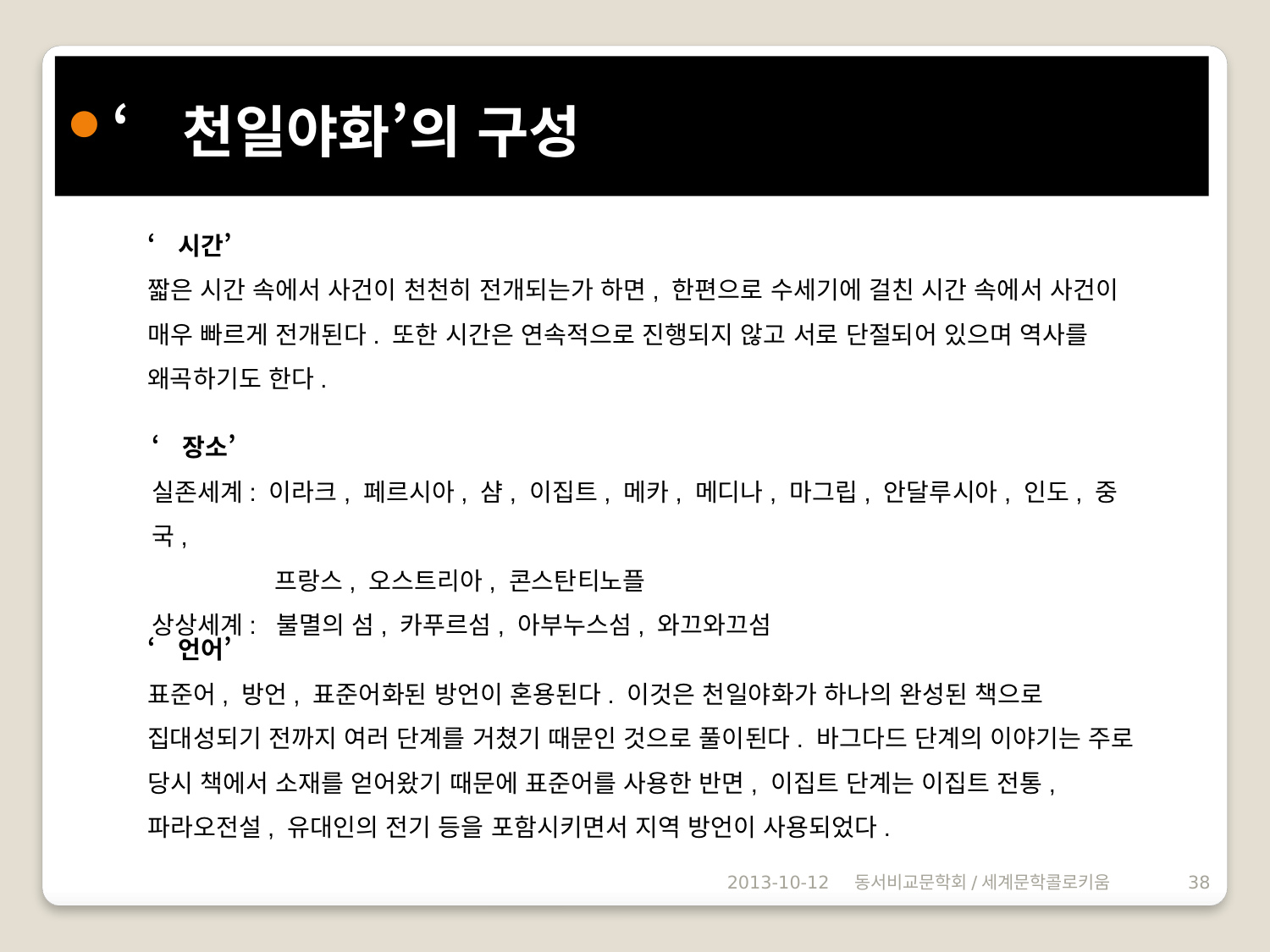

‘천일야화’의 구성
‘시간’
짧은 시간 속에서 사건이 천천히 전개되는가 하면, 한편으로 수세기에 걸친 시간 속에서 사건이 매우 빠르게 전개된다. 또한 시간은 연속적으로 진행되지 않고 서로 단절되어 있으며 역사를 왜곡하기도 한다.
‘장소’
실존세계: 이라크, 페르시아, 샴, 이집트, 메카, 메디나, 마그립, 안달루시아, 인도, 중국,
           프랑스, 오스트리아, 콘스탄티노플
상상세계:  불멸의 섬, 카푸르섬, 아부누스섬, 와끄와끄섬
‘언어’
표준어, 방언, 표준어화된 방언이 혼용된다. 이것은 천일야화가 하나의 완성된 책으로 집대성되기 전까지 여러 단계를 거쳤기 때문인 것으로 풀이된다. 바그다드 단계의 이야기는 주로 당시 책에서 소재를 얻어왔기 때문에 표준어를 사용한 반면, 이집트 단계는 이집트 전통, 파라오전설, 유대인의 전기 등을 포함시키면서 지역 방언이 사용되었다.
2013-10-12
동서비교문학회/세계문학콜로키움
38